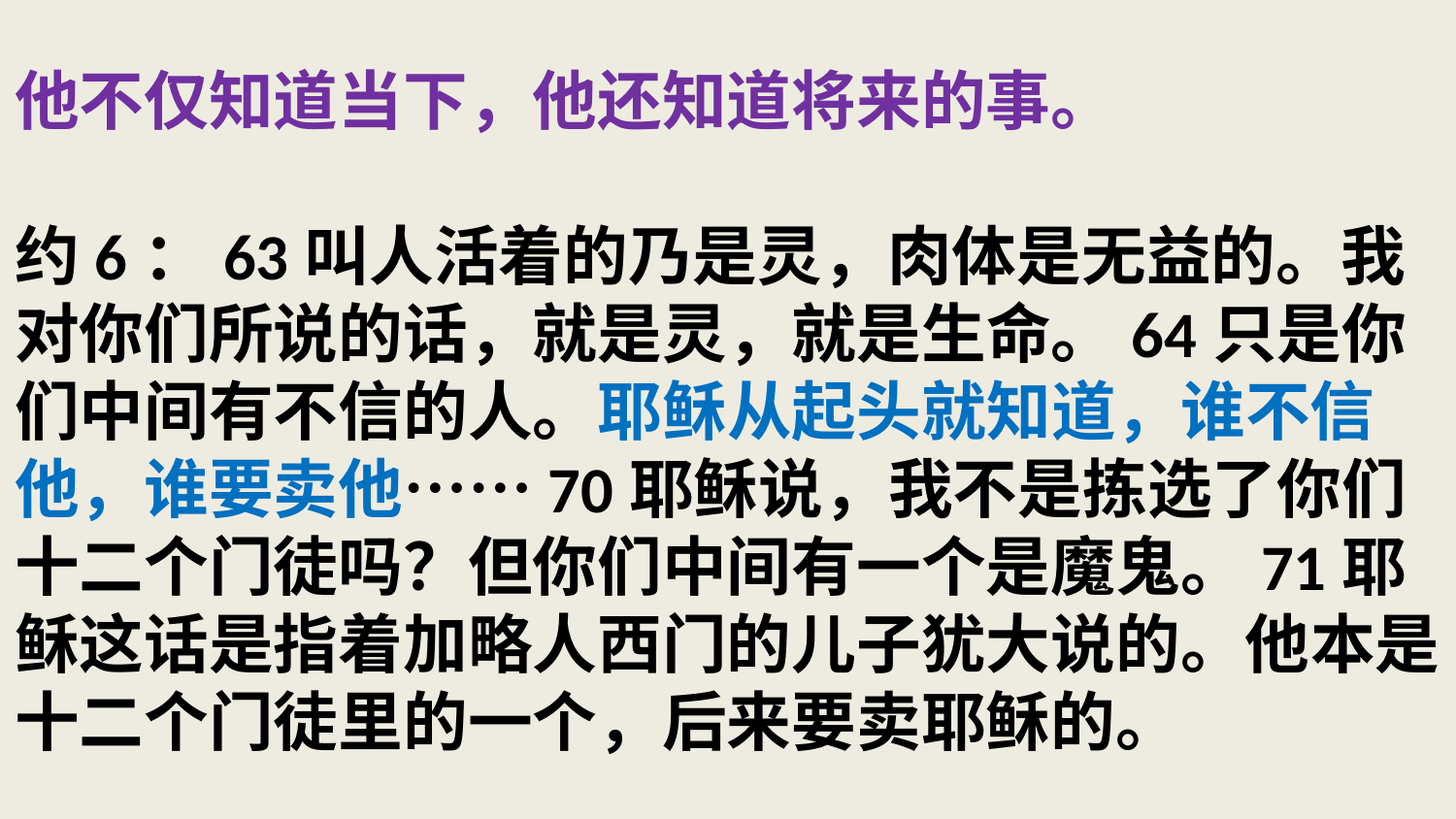

# 他不仅知道当下，他还知道将来的事。 约6：63叫人活着的乃是灵，肉体是无益的。我对你们所说的话，就是灵，就是生命。64只是你们中间有不信的人。耶稣从起头就知道，谁不信他，谁要卖他……70耶稣说，我不是拣选了你们十二个门徒吗？但你们中间有一个是魔鬼。71耶稣这话是指着加略人西门的儿子犹大说的。他本是十二个门徒里的一个，后来要卖耶稣的。